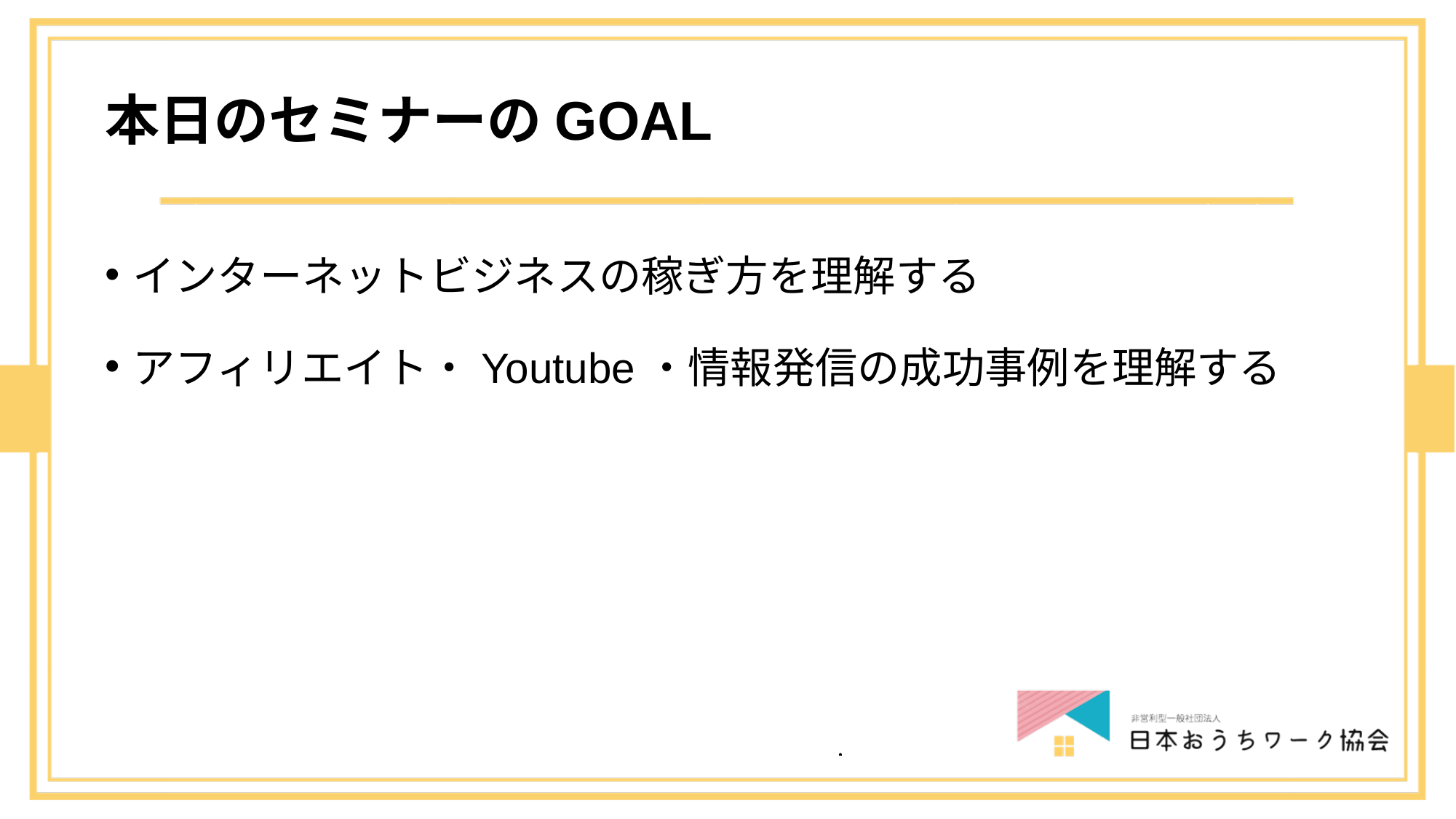

# 本日のセミナーのGOAL
インターネットビジネスの稼ぎ方を理解する
アフィリエイト・Youtube・情報発信の成功事例を理解する